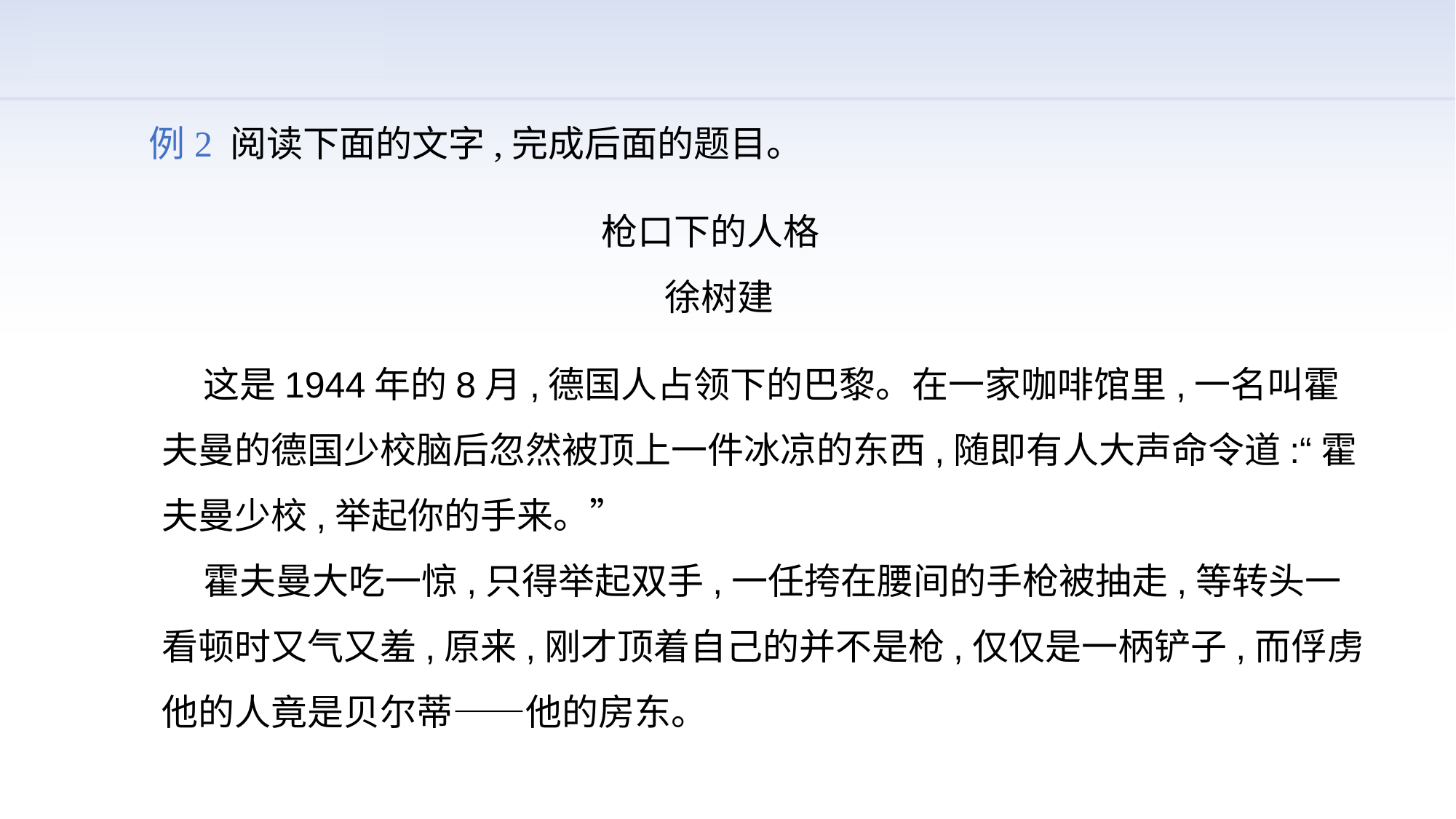

例2 阅读下面的文字,完成后面的题目。
枪口下的人格
徐树建
    这是1944年的8月,德国人占领下的巴黎。在一家咖啡馆里,一名叫霍夫曼的德国少校脑后忽然被顶上一件冰凉的东西,随即有人大声命令道:“霍夫曼少校,举起你的手来。”
    霍夫曼大吃一惊,只得举起双手,一任挎在腰间的手枪被抽走,等转头一看顿时又气又羞,原来,刚才顶着自己的并不是枪,仅仅是一柄铲子,而俘虏他的人竟是贝尔蒂——他的房东。